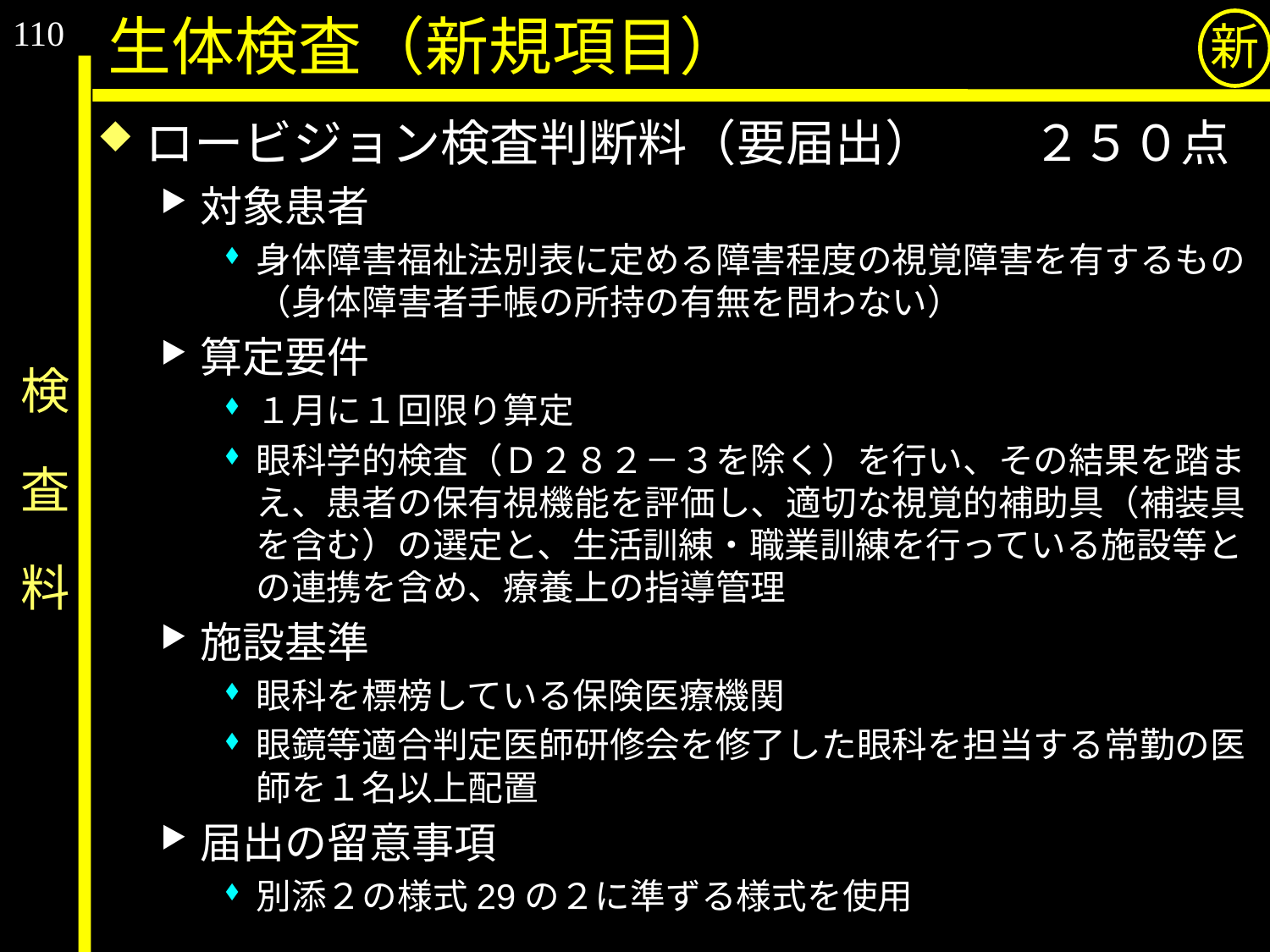

110
生体検査（新規項目）
新

ロービジョン検査判断料（要届出）　　２５０点
対象患者
身体障害福祉法別表に定める障害程度の視覚障害を有するもの（身体障害者手帳の所持の有無を問わない）
算定要件
１月に１回限り算定
眼科学的検査（Ｄ２８２－３を除く）を行い、その結果を踏まえ、患者の保有視機能を評価し、適切な視覚的補助具（補装具を含む）の選定と、生活訓練・職業訓練を行っている施設等との連携を含め、療養上の指導管理
施設基準
眼科を標榜している保険医療機関
眼鏡等適合判定医師研修会を修了した眼科を担当する常勤の医師を１名以上配置
届出の留意事項
別添２の様式29の２に準ずる様式を使用
# 検　査　料